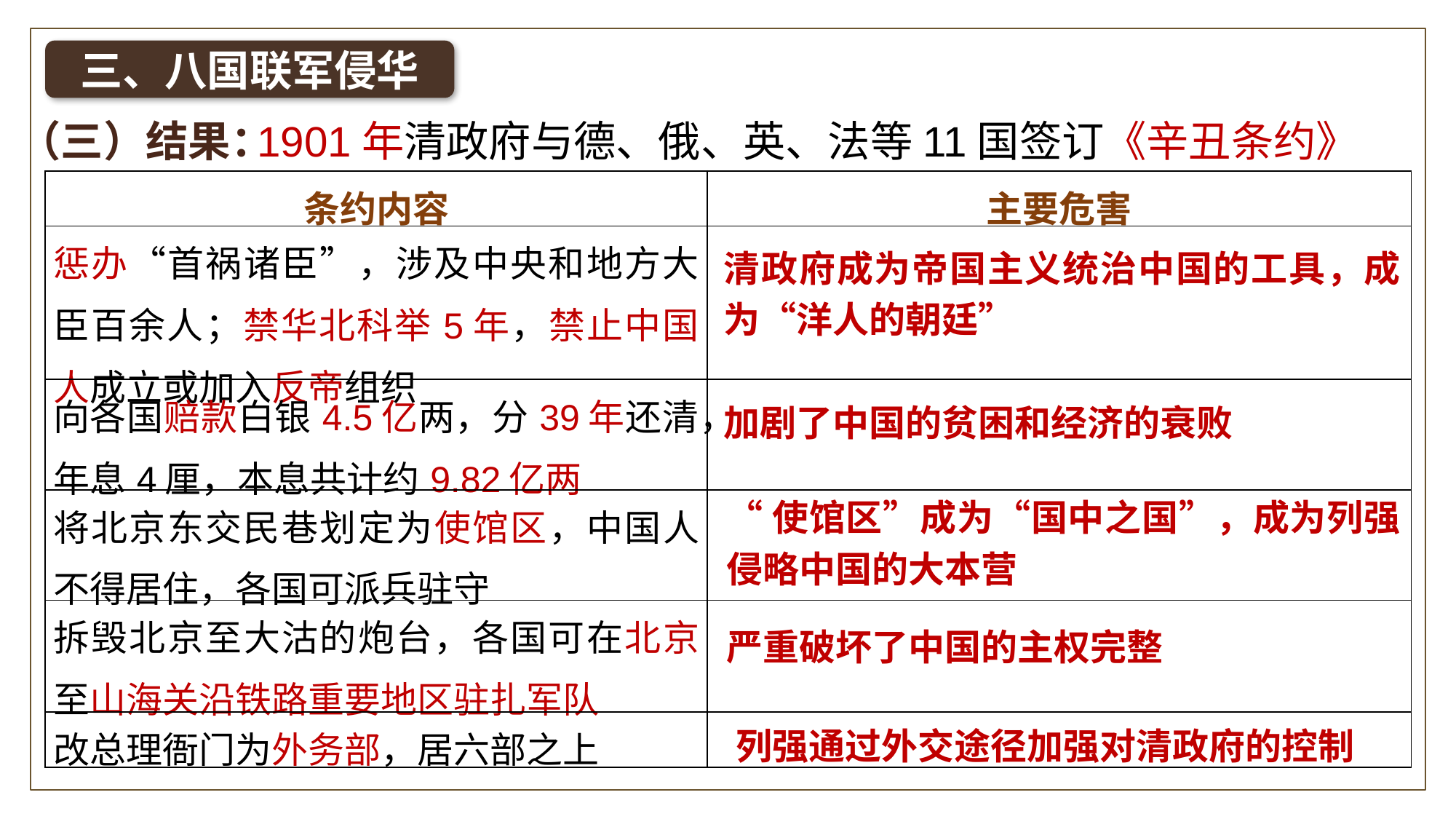

三、八国联军侵华
（三）结果：
1901年清政府与德、俄、英、法等11国签订《辛丑条约》
| 条约内容 | 主要危害 |
| --- | --- |
| 惩办“首祸诸臣”，涉及中央和地方大臣百余人；禁华北科举5年，禁止中国人成立或加入反帝组织 |  |
| 向各国赔款白银4.5亿两，分39年还清，年息4厘，本息共计约9.82亿两 |  |
| 将北京东交民巷划定为使馆区，中国人不得居住，各国可派兵驻守 |  |
| 拆毁北京至大沽的炮台，各国可在北京至山海关沿铁路重要地区驻扎军队 |  |
| 改总理衙门为外务部，居六部之上 |  |
清政府成为帝国主义统治中国的工具，成为“洋人的朝廷”
加剧了中国的贫困和经济的衰败
“使馆区”成为“国中之国”，成为列强侵略中国的大本营
严重破坏了中国的主权完整
列强通过外交途径加强对清政府的控制